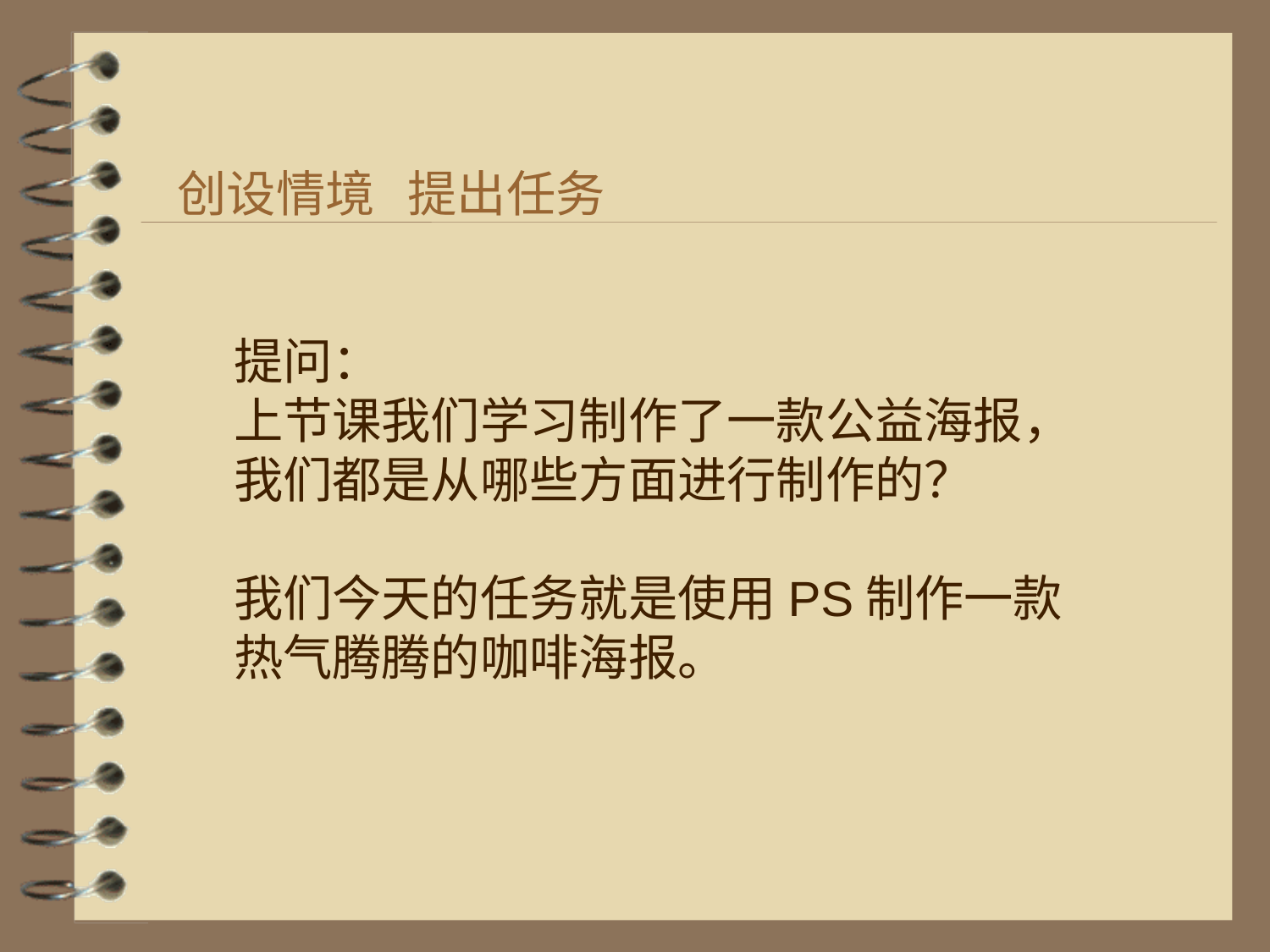

创设情境   提出任务
提问：
上节课我们学习制作了一款公益海报，我们都是从哪些方面进行制作的？

我们今天的任务就是使用PS制作一款热气腾腾的咖啡海报。